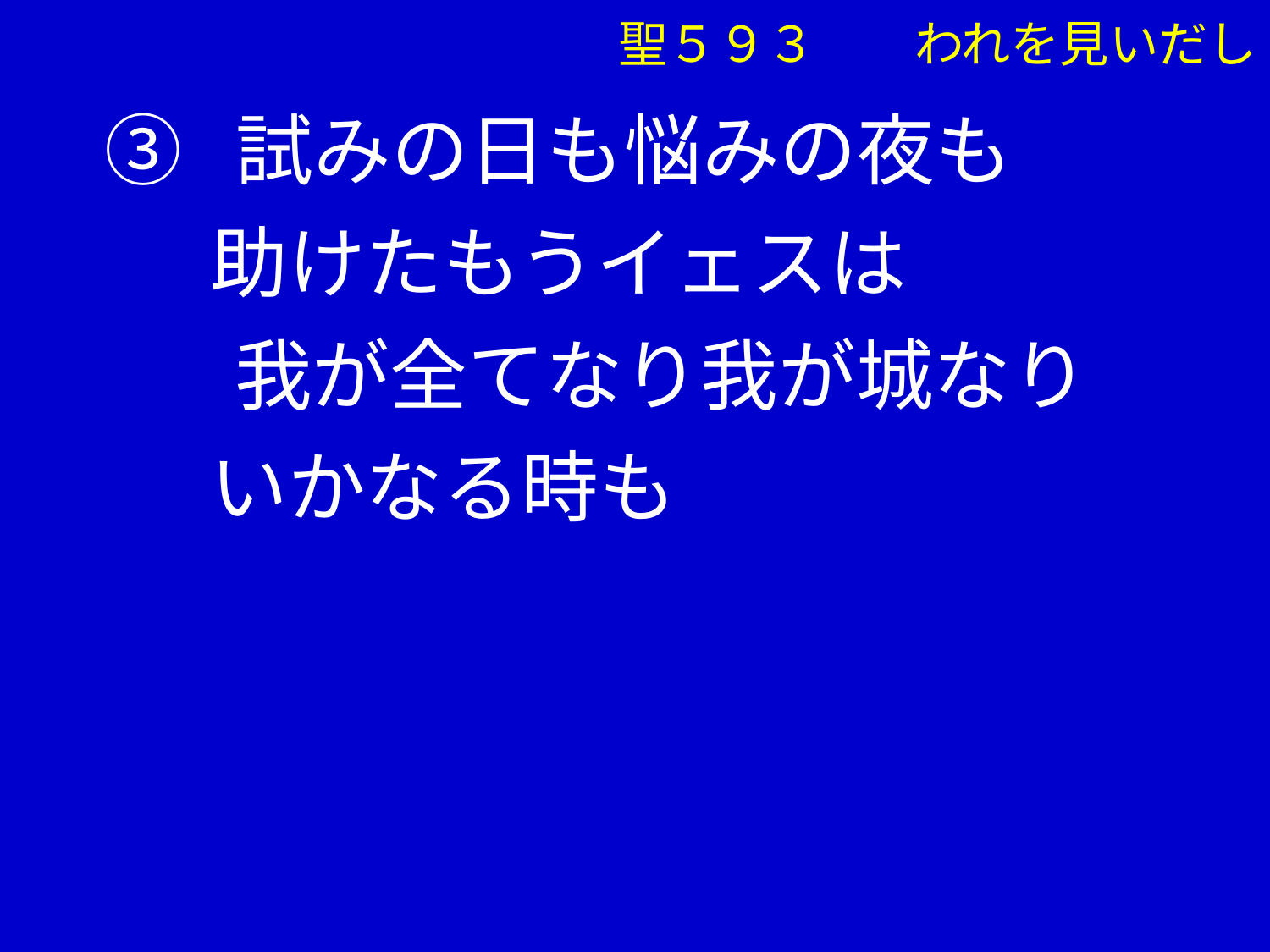

③  試みの日も悩みの夜も
     助けたもうイェスは
　   我が全てなり我が城なり
     いかなる時も
聖５９３　　われを見いだし